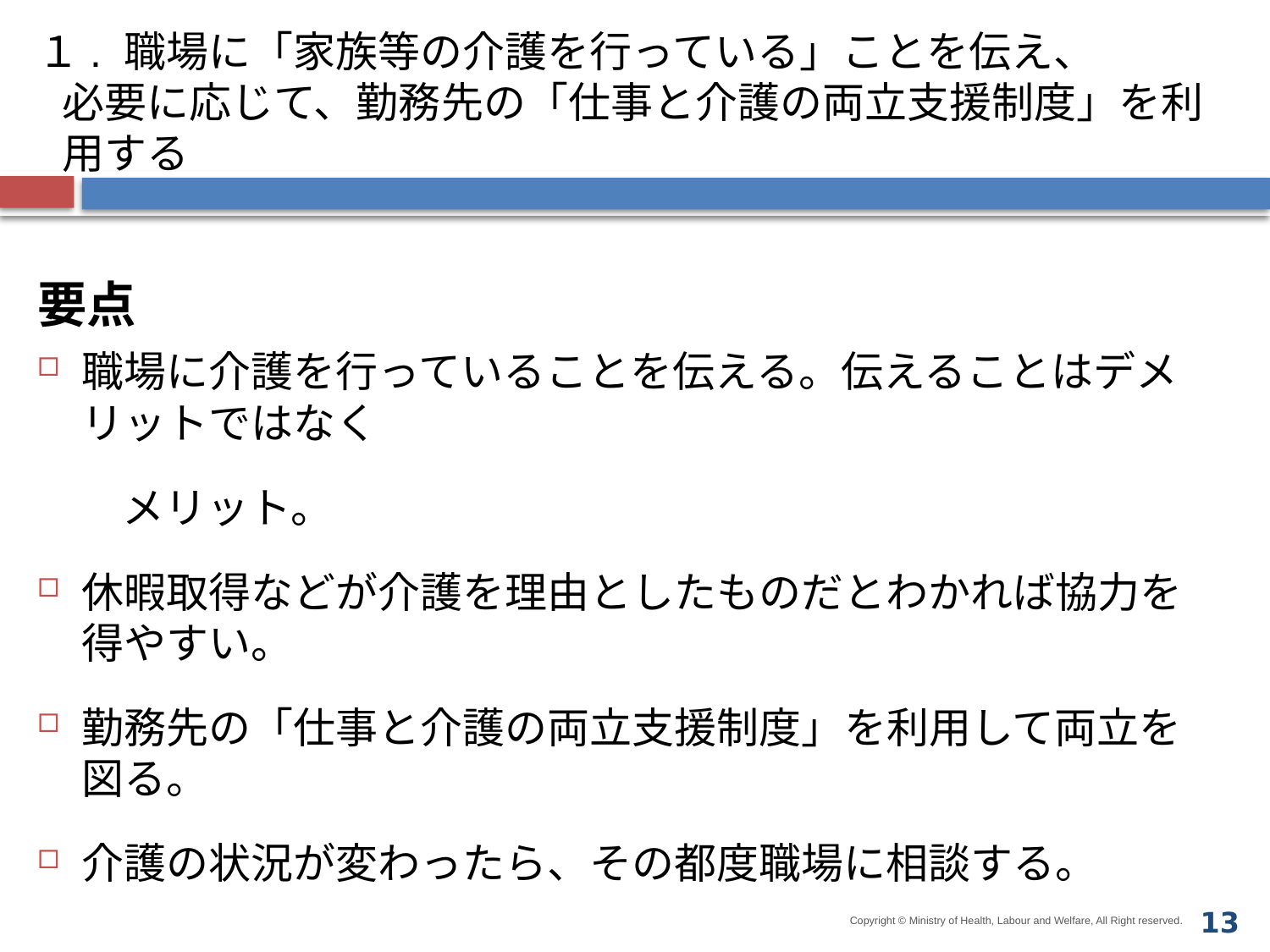

# １. 職場に「家族等の介護を行っている」ことを伝え、 必要に応じて、勤務先の「仕事と介護の両立支援制度」を利用する
要点
職場に介護を行っていることを伝える。伝えることはデメリットではなく
　　メリット。
休暇取得などが介護を理由としたものだとわかれば協力を得やすい。
勤務先の「仕事と介護の両立支援制度」を利用して両立を図る。
介護の状況が変わったら、その都度職場に相談する。

13